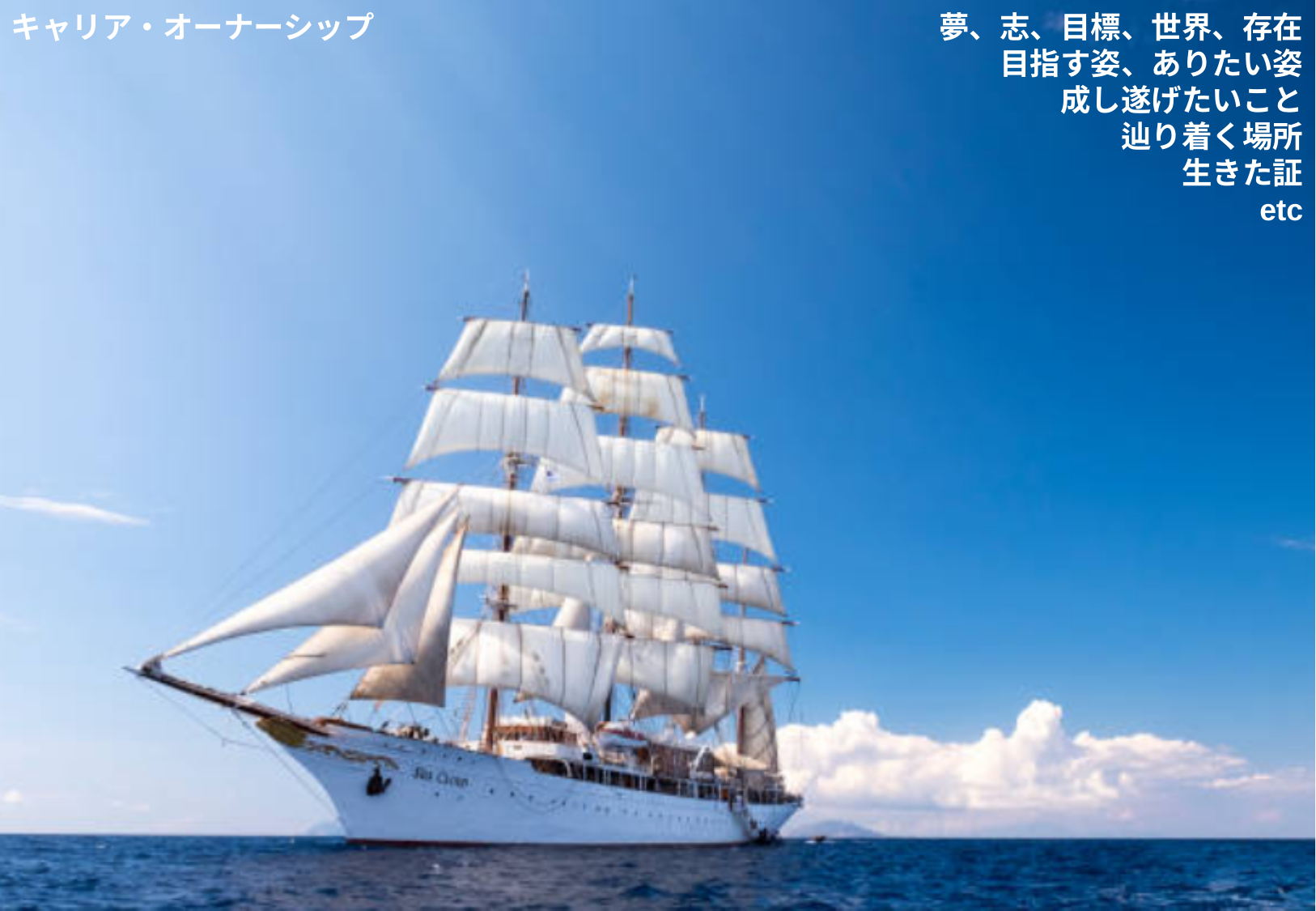

キャリア・オーナーシップ

夢、志、目標、世界、存在
目指す姿、ありたい姿
成し遂げたいこと
辿り着く場所
生きた証
etc